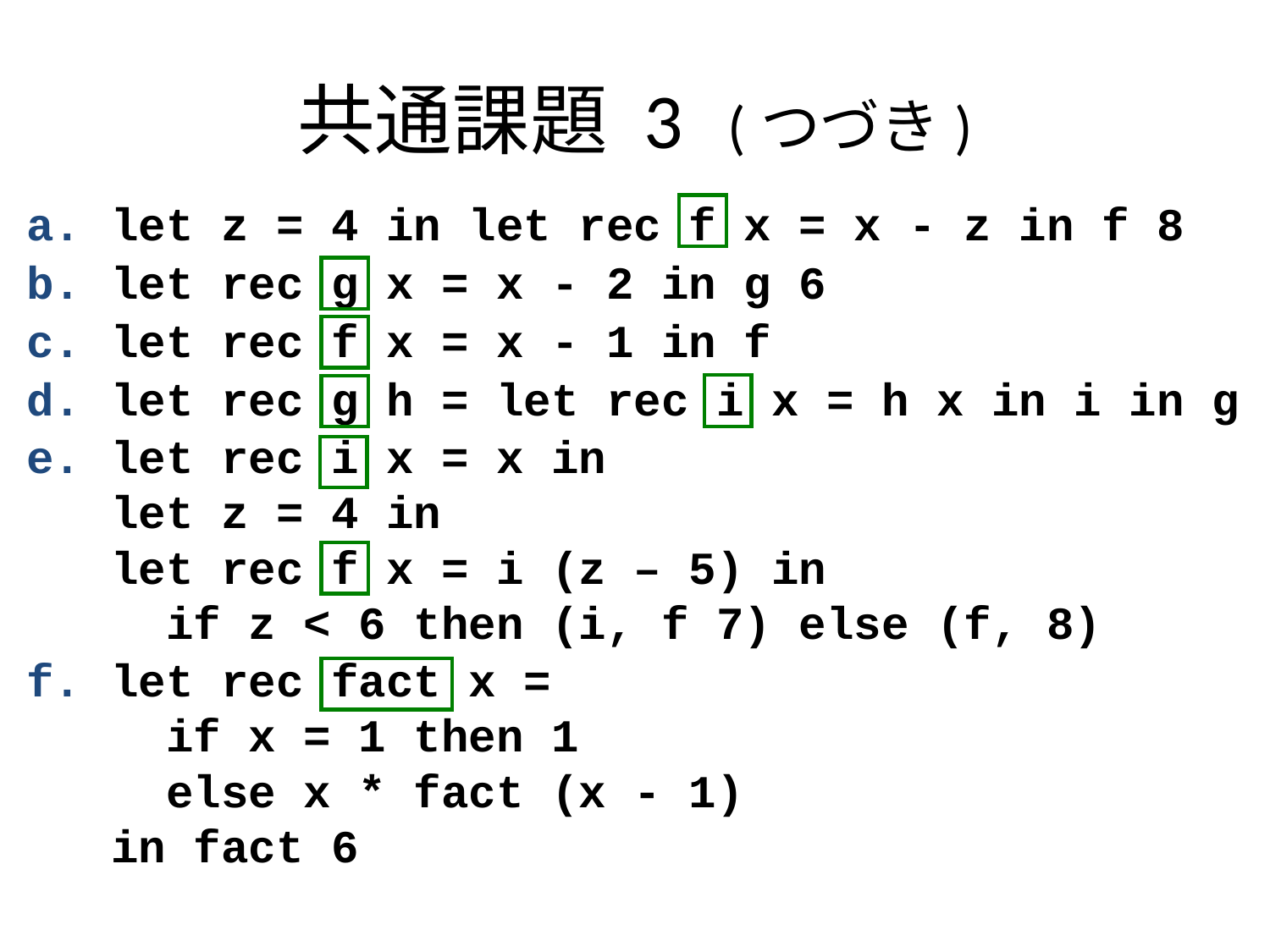

# 共通課題 3   (つづき)
let z = 4 in let rec f x = x - z in f 8
let rec g x = x - 2 in g 6
let rec f x = x - 1 in f
let rec g h = let rec i x = h x in i in g
let rec i x = x in
let z = 4 in
let rec f x = i (z – 5) in
  if z < 6 then (i, f 7) else (f, 8)
let rec fact x =
  if x = 1 then 1
  else x * fact (x - 1)
in fact 6